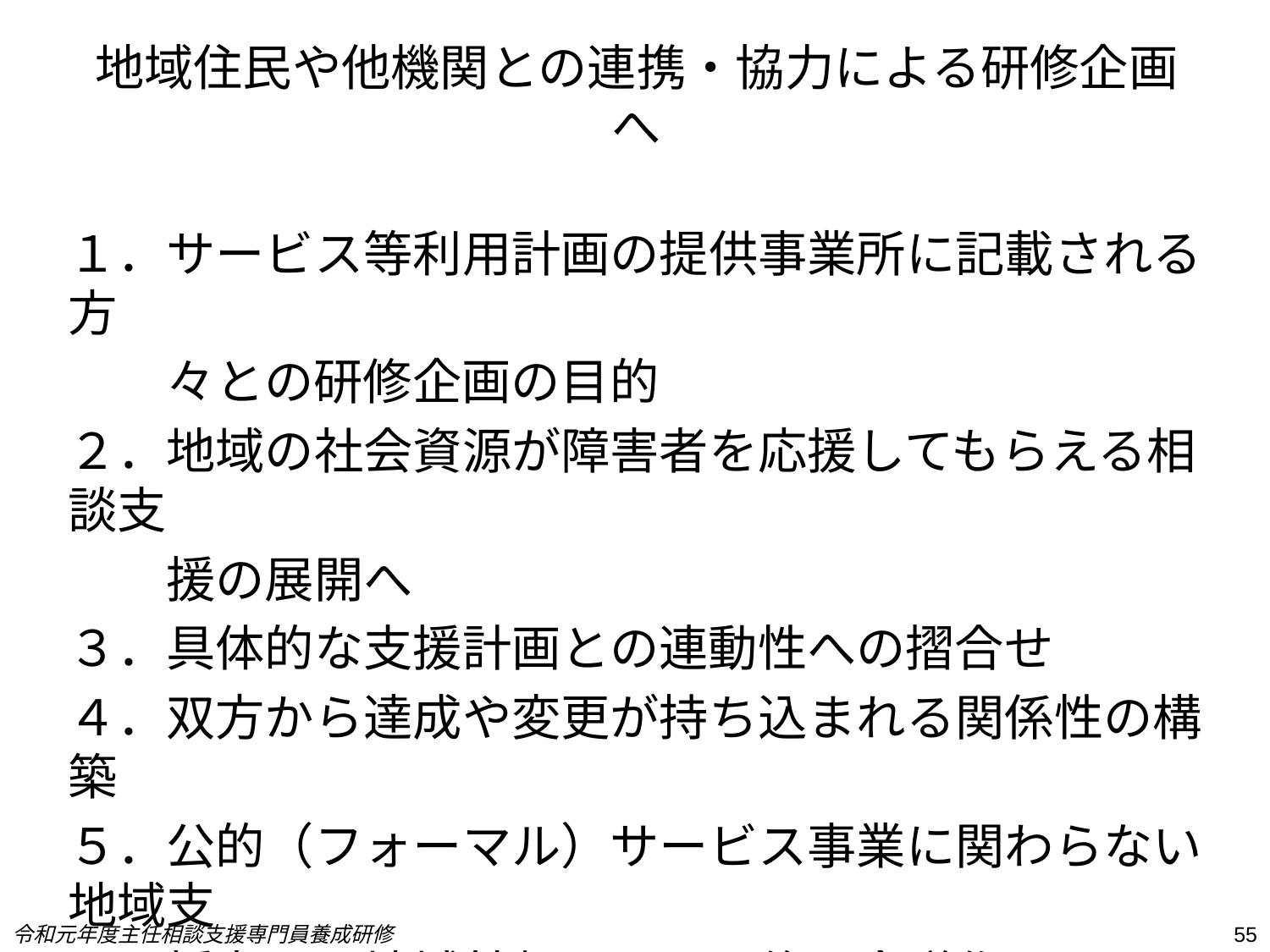

# 地域住民や他機関との連携・協力による研修企画へ
１．サービス等利用計画の提供事業所に記載される方
　　々との研修企画の目的
２．地域の社会資源が障害者を応援してもらえる相談支
　　援の展開へ
３．具体的な支援計画との連動性への摺合せ
４．双方から達成や変更が持ち込まれる関係性の構築
５．公的（フォーマル）サービス事業に関わらない地域支
　　援者との地域基盤とした研修や会議作り
（例；医療・教育・障害福祉以外の管轄課との協働研修）
令和元年度主任相談支援専門員養成研修

55